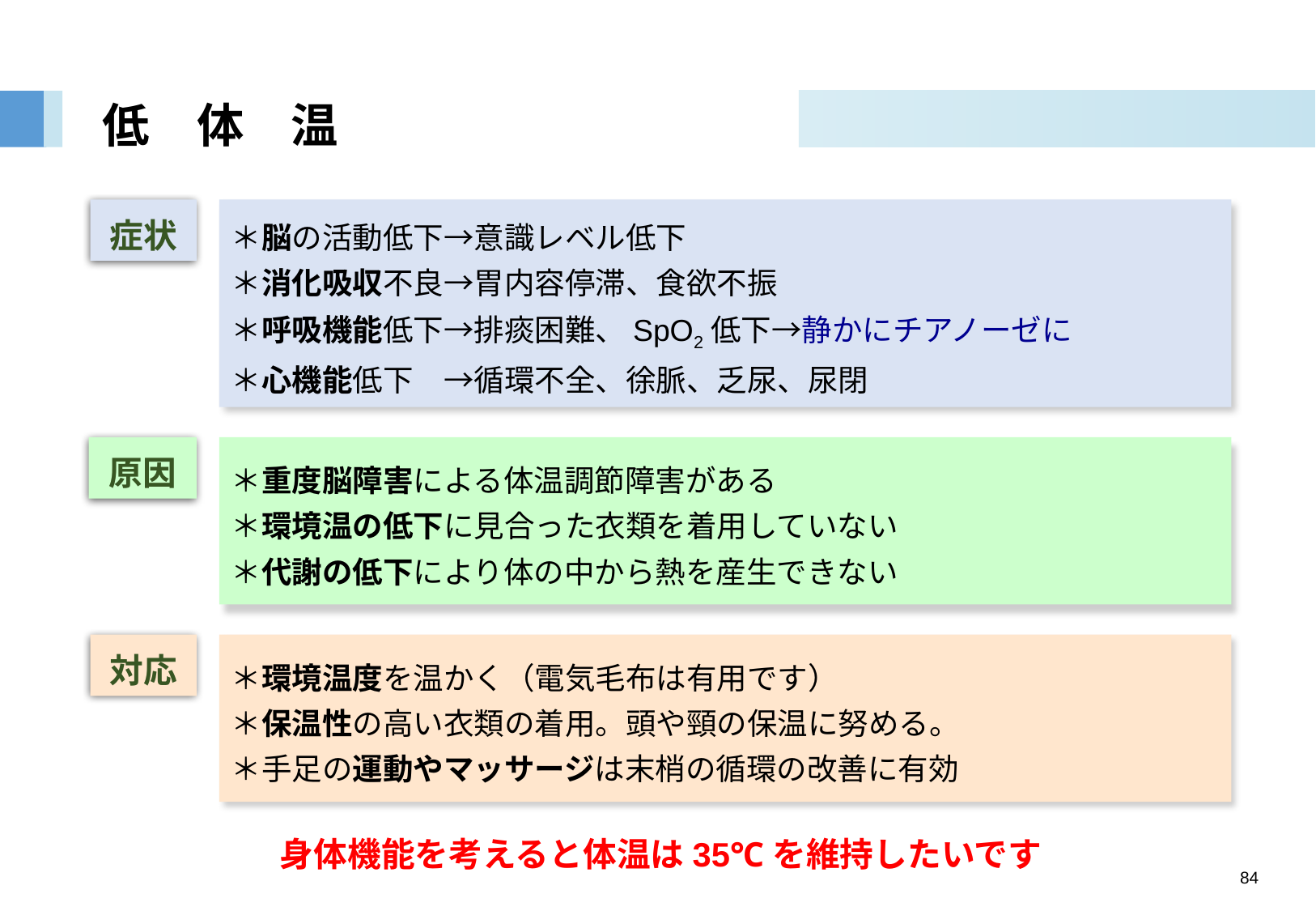

# 低　体　温
症状
＊脳の活動低下→意識レベル低下
＊消化吸収不良→胃内容停滞、食欲不振
＊呼吸機能低下→排痰困難、SpO2低下→静かにチアノーゼに
＊心機能低下　→循環不全、徐脈、乏尿、尿閉
原因
＊重度脳障害による体温調節障害がある
＊環境温の低下に見合った衣類を着用していない
＊代謝の低下により体の中から熱を産生できない
対応
＊環境温度を温かく（電気毛布は有用です）
＊保温性の高い衣類の着用。頭や頸の保温に努める。
＊手足の運動やマッサージは末梢の循環の改善に有効
身体機能を考えると体温は35℃を維持したいです
84